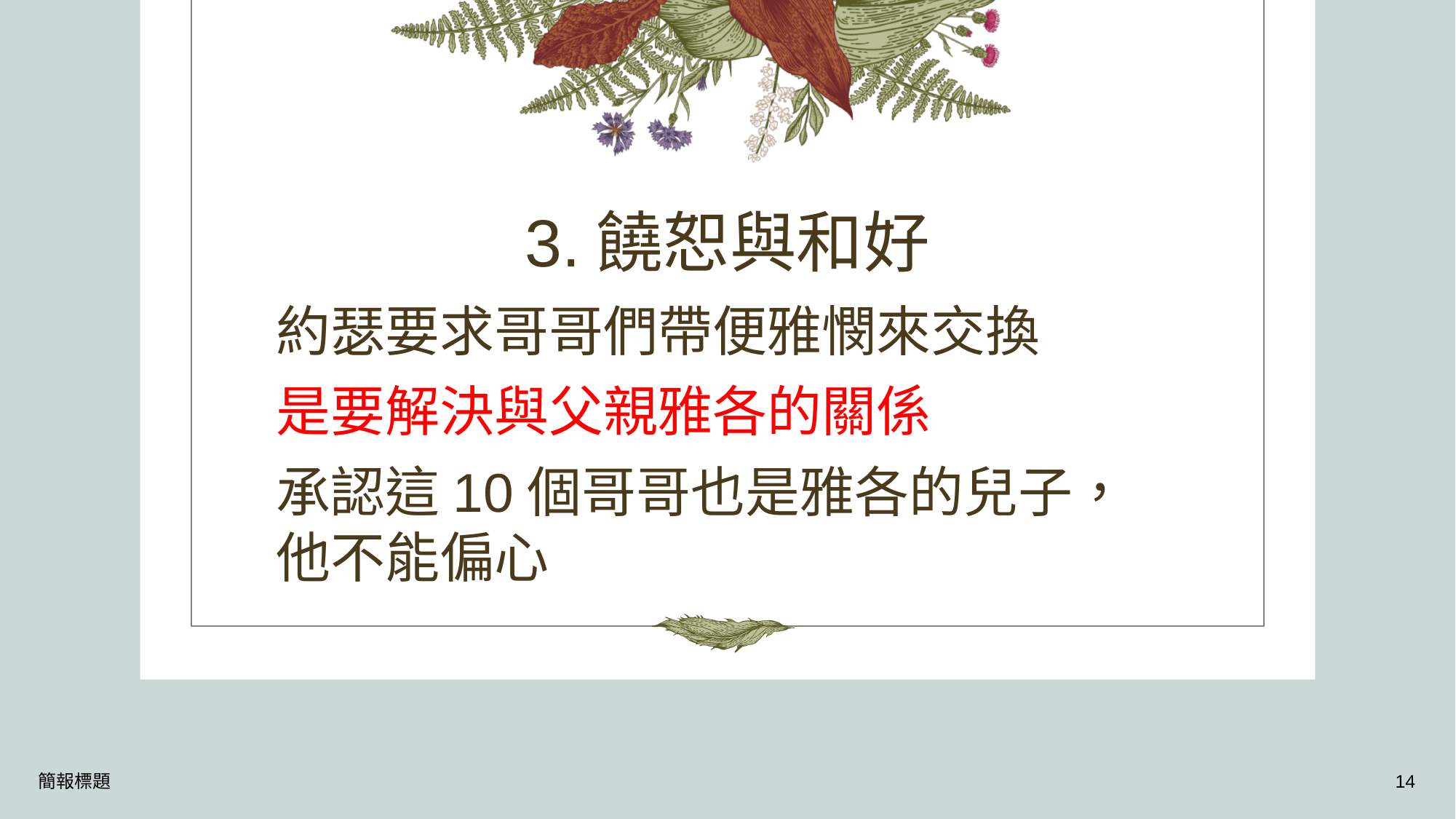

# 3.饒恕與和好
約瑟要求哥哥們帶便雅憫來交換
是要解決與父親雅各的關係
承認這10個哥哥也是雅各的兒子，他不能偏心
簡報標題
14